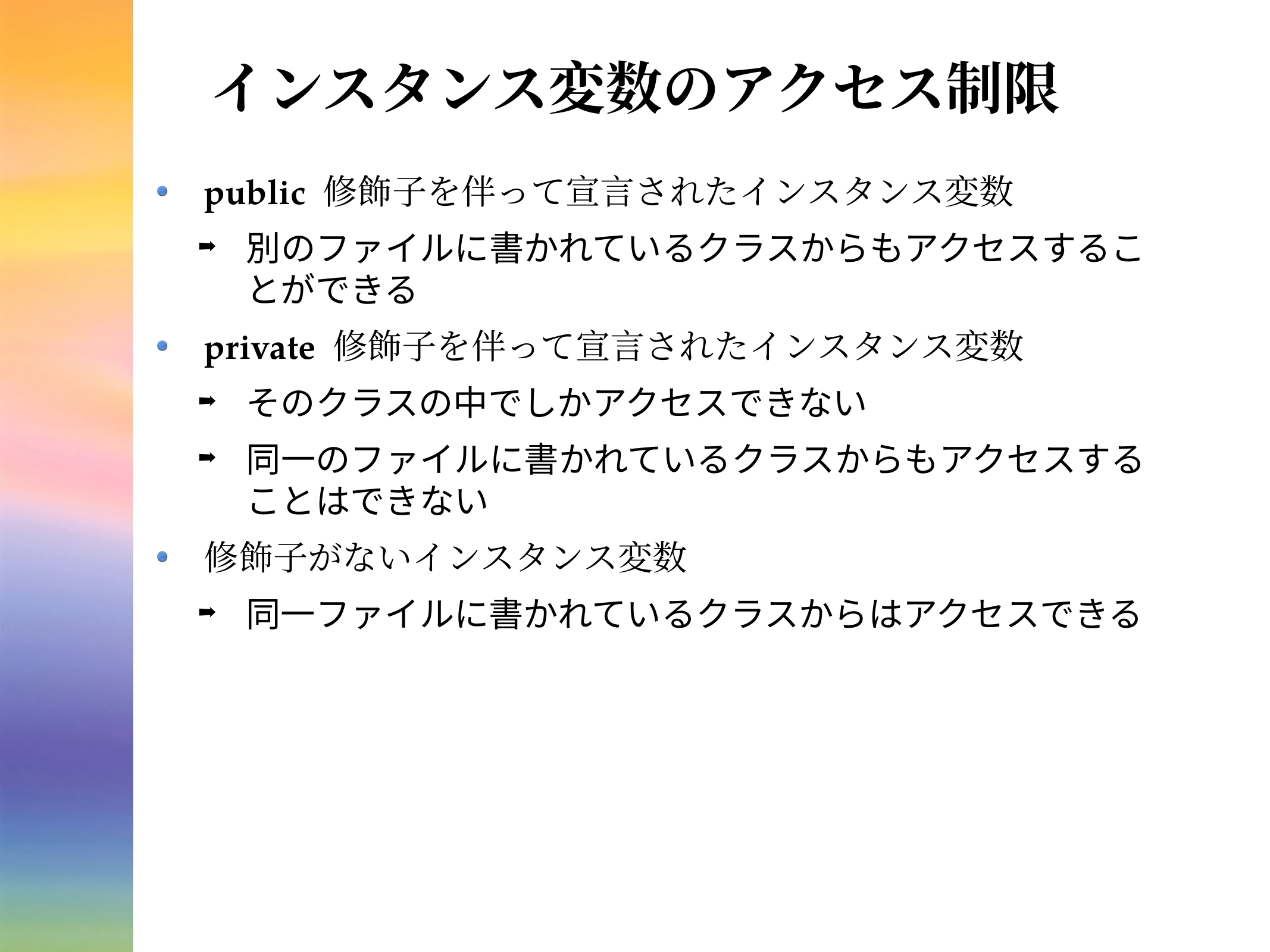

# インスタンス変数のアクセス制限
public 修飾子を伴って宣言されたインスタンス変数
別のファイルに書かれているクラスからもアクセスすることができる
private 修飾子を伴って宣言されたインスタンス変数
そのクラスの中でしかアクセスできない
同一のファイルに書かれているクラスからもアクセスすることはできない
修飾子がないインスタンス変数
同一ファイルに書かれているクラスからはアクセスできる